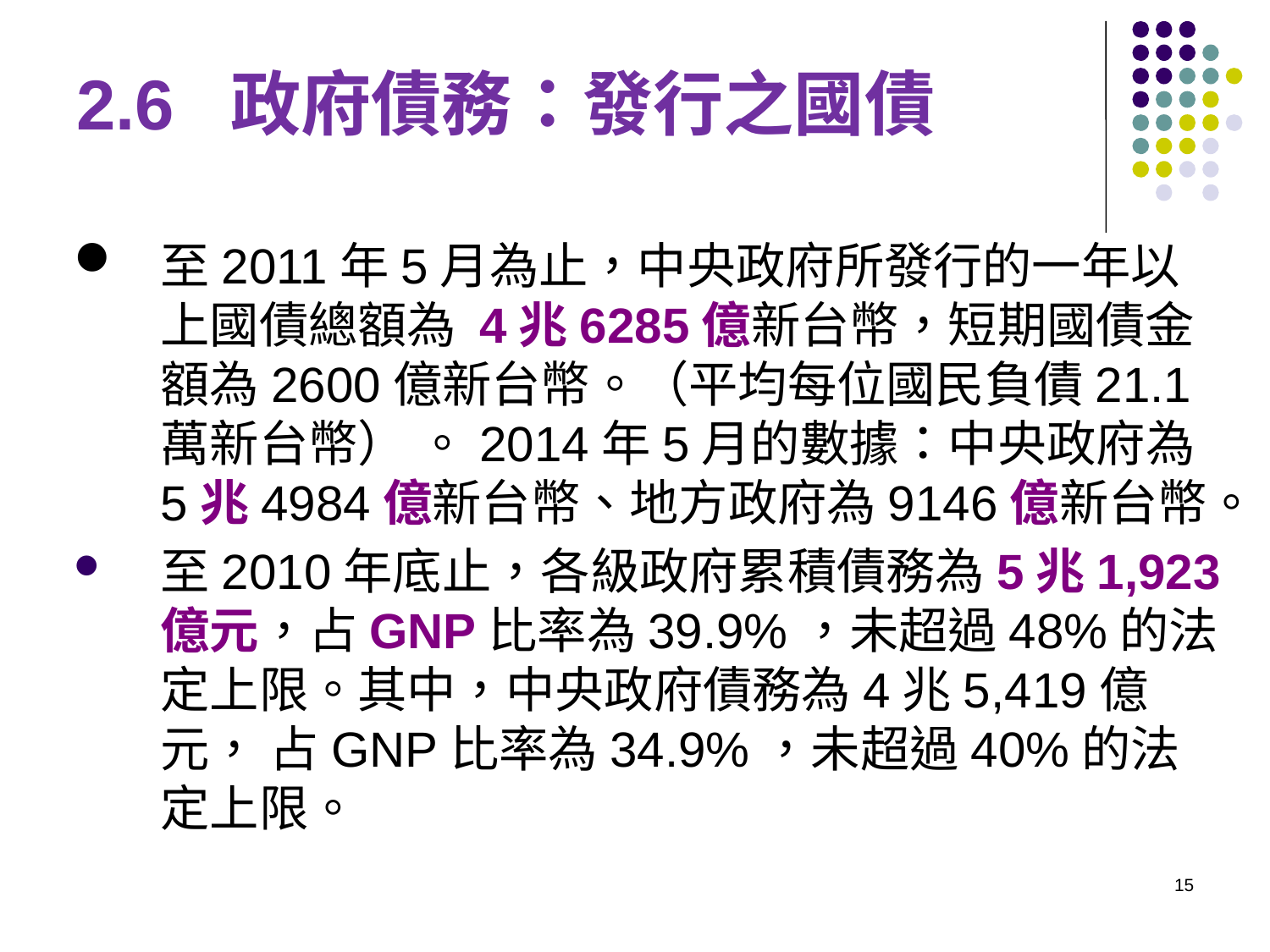

# 2.6  政府債務：發行之國債
至2011年5月為止，中央政府所發行的一年以上國債總額為 4兆6285億新台幣，短期國債金額為2600億新台幣。（平均每位國民負債21.1萬新台幣） 。2014年5月的數據：中央政府為5兆4984億新台幣、地方政府為9146億新台幣。
至2010年底止，各級政府累積債務為5兆1,923億元，占GNP比率為39.9%，未超過48%的法定上限。其中，中央政府債務為4兆5,419億元， 占GNP比率為34.9%，未超過40%的法定上限。

15